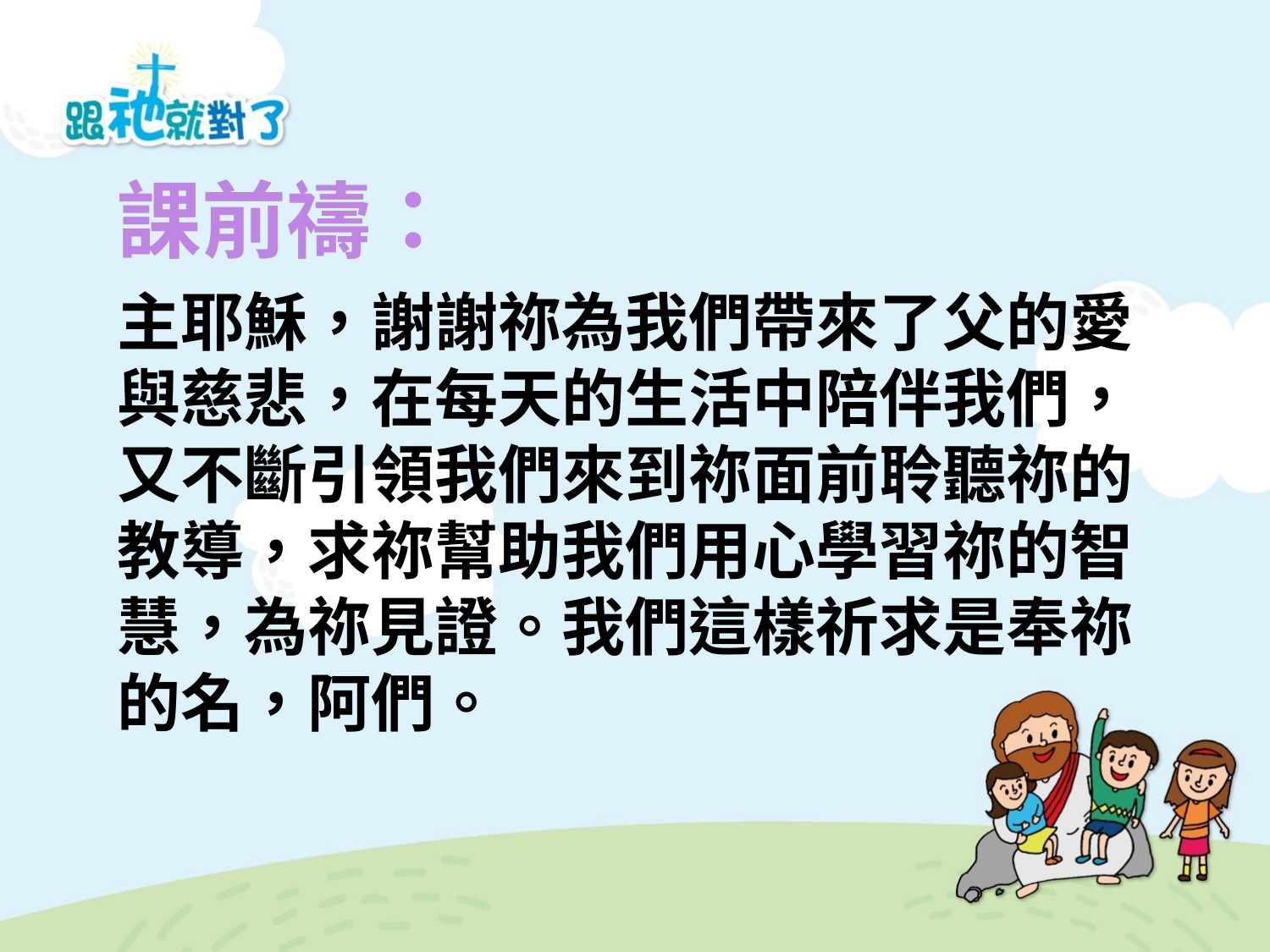

課前禱：
主耶穌，謝謝祢為我們帶來了父的愛與慈悲，在每天的生活中陪伴我們，又不斷引領我們來到祢面前聆聽祢的教導，求祢幫助我們用心學習祢的智慧，為祢見證。我們這樣祈求是奉祢的名，阿們。